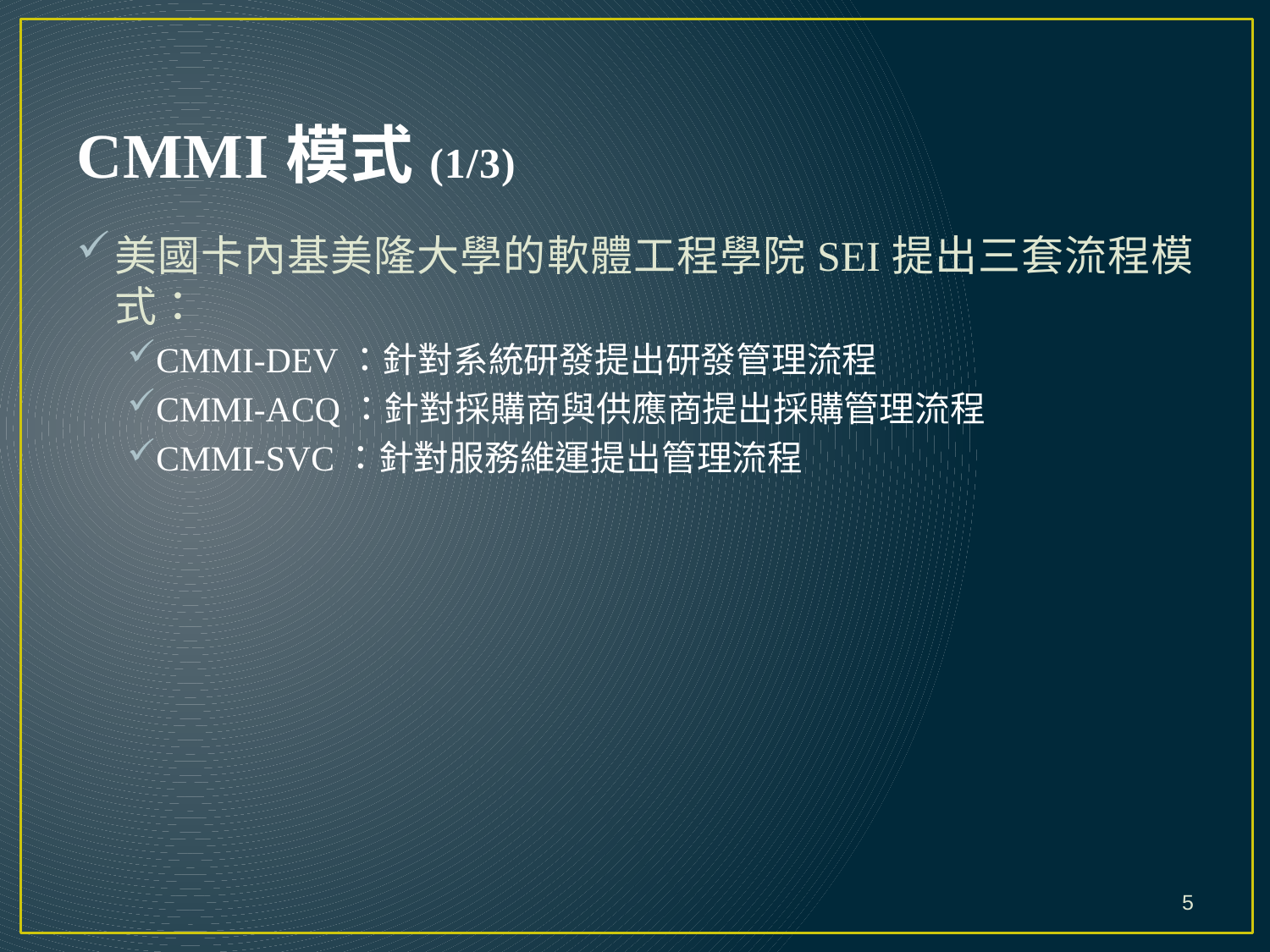

# CMMI模式(1/3)
美國卡內基美隆大學的軟體工程學院SEI提出三套流程模式：
CMMI-DEV：針對系統研發提出研發管理流程
CMMI-ACQ：針對採購商與供應商提出採購管理流程
CMMI-SVC：針對服務維運提出管理流程

5